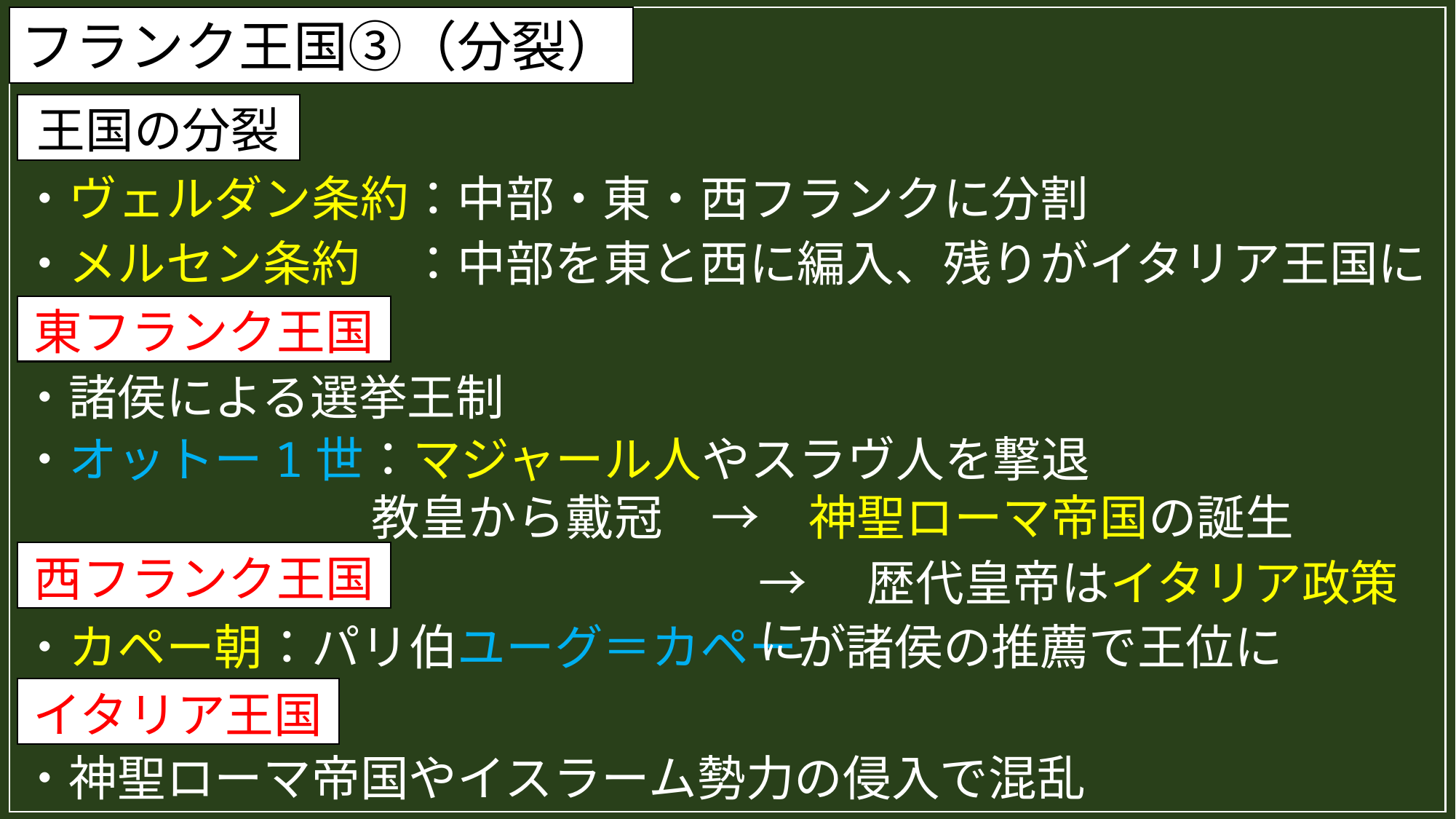

フランク王国③（分裂）

王国の分裂
・ヴェルダン条約：中部・東・西フランクに分割
・メルセン条約　：中部を東と西に編入、残りがイタリア王国に
東フランク王国
・諸侯による選挙王制
・オットー1世：マジャール人やスラヴ人を撃退
　　　　　　　 教皇から戴冠　→　神聖ローマ帝国の誕生
西フランク王国
→　歴代皇帝はイタリア政策に
・カペー朝：パリ伯ユーグ＝カペーが諸侯の推薦で王位に
イタリア王国
・神聖ローマ帝国やイスラーム勢力の侵入で混乱